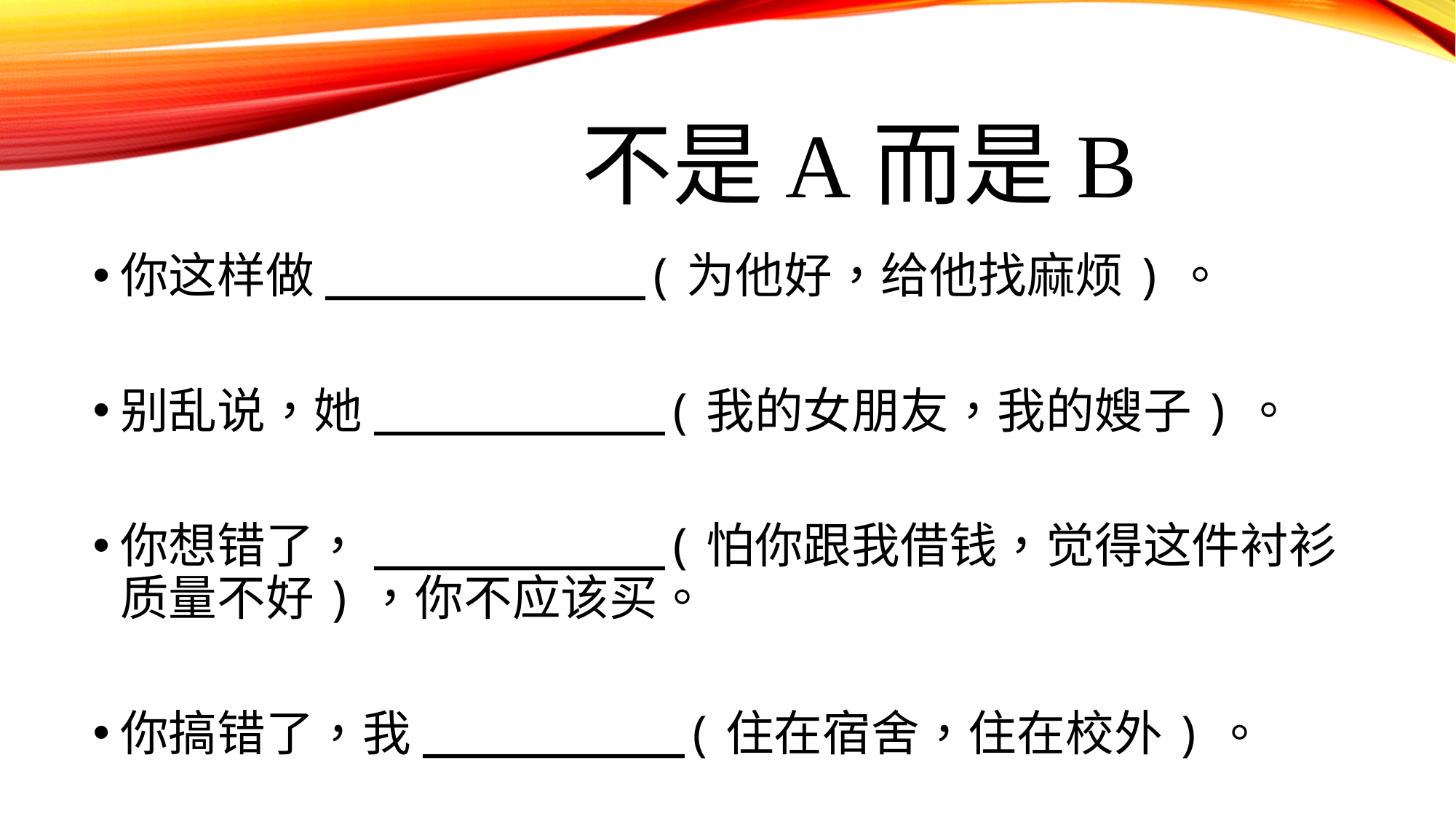

# 不是A而是B
你这样做___________(为他好，给他找麻烦)。

别乱说，她__________(我的女朋友，我的嫂子)。

你想错了，__________(怕你跟我借钱，觉得这件衬衫质量不好)，你不应该买。

你搞错了，我_________(住在宿舍，住在校外)。